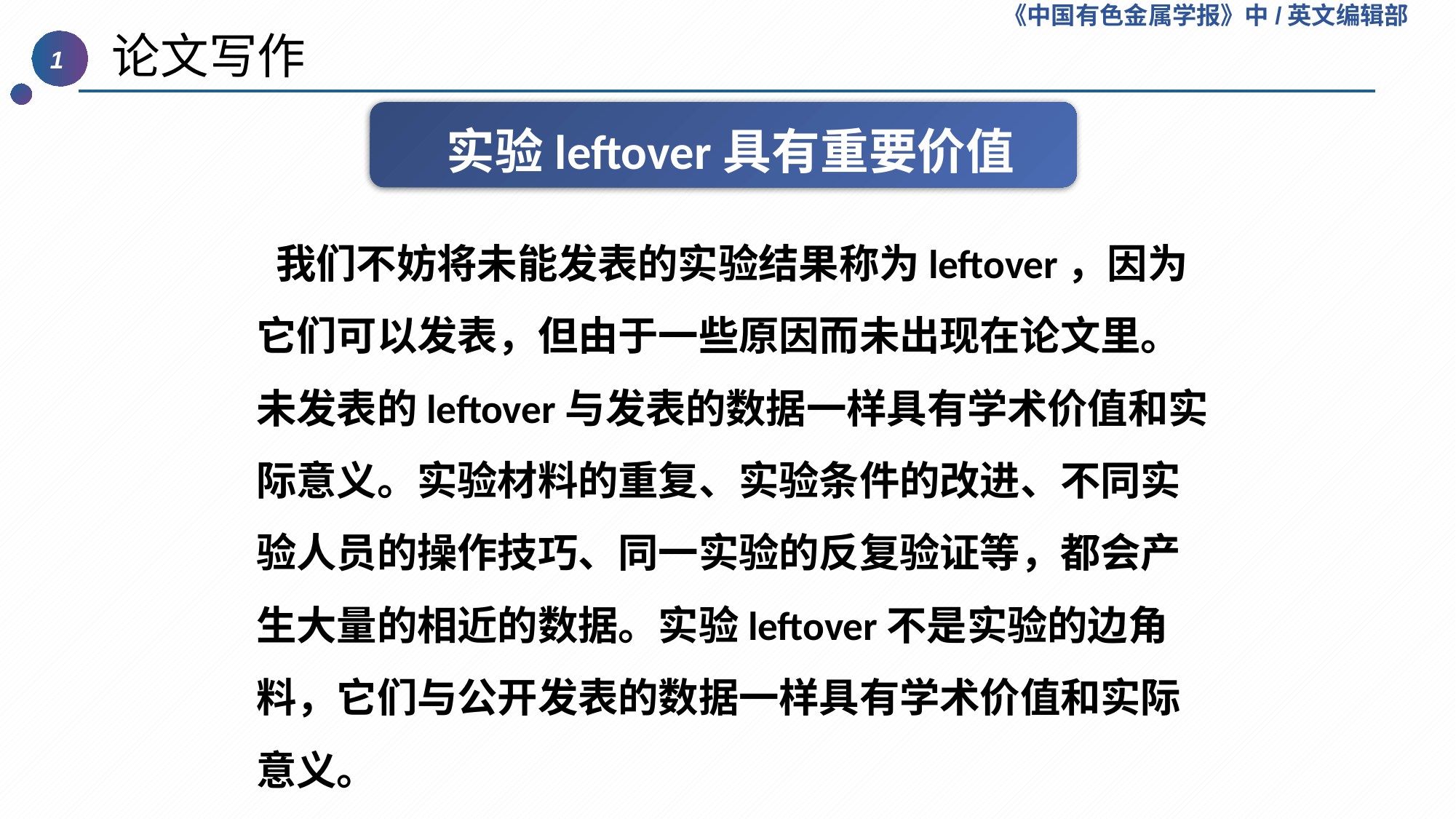

《中国有色金属学报》中/英文编辑部
      论文写作

1

实验leftover具有重要价值
    我们不妨将未能发表的实验结果称为leftover，因为它们可以发表，但由于一些原因而未出现在论文里。未发表的leftover与发表的数据一样具有学术价值和实际意义。实验材料的重复、实验条件的改进、不同实验人员的操作技巧、同一实验的反复验证等，都会产生大量的相近的数据。实验leftover不是实验的边角料，它们与公开发表的数据一样具有学术价值和实际意义。